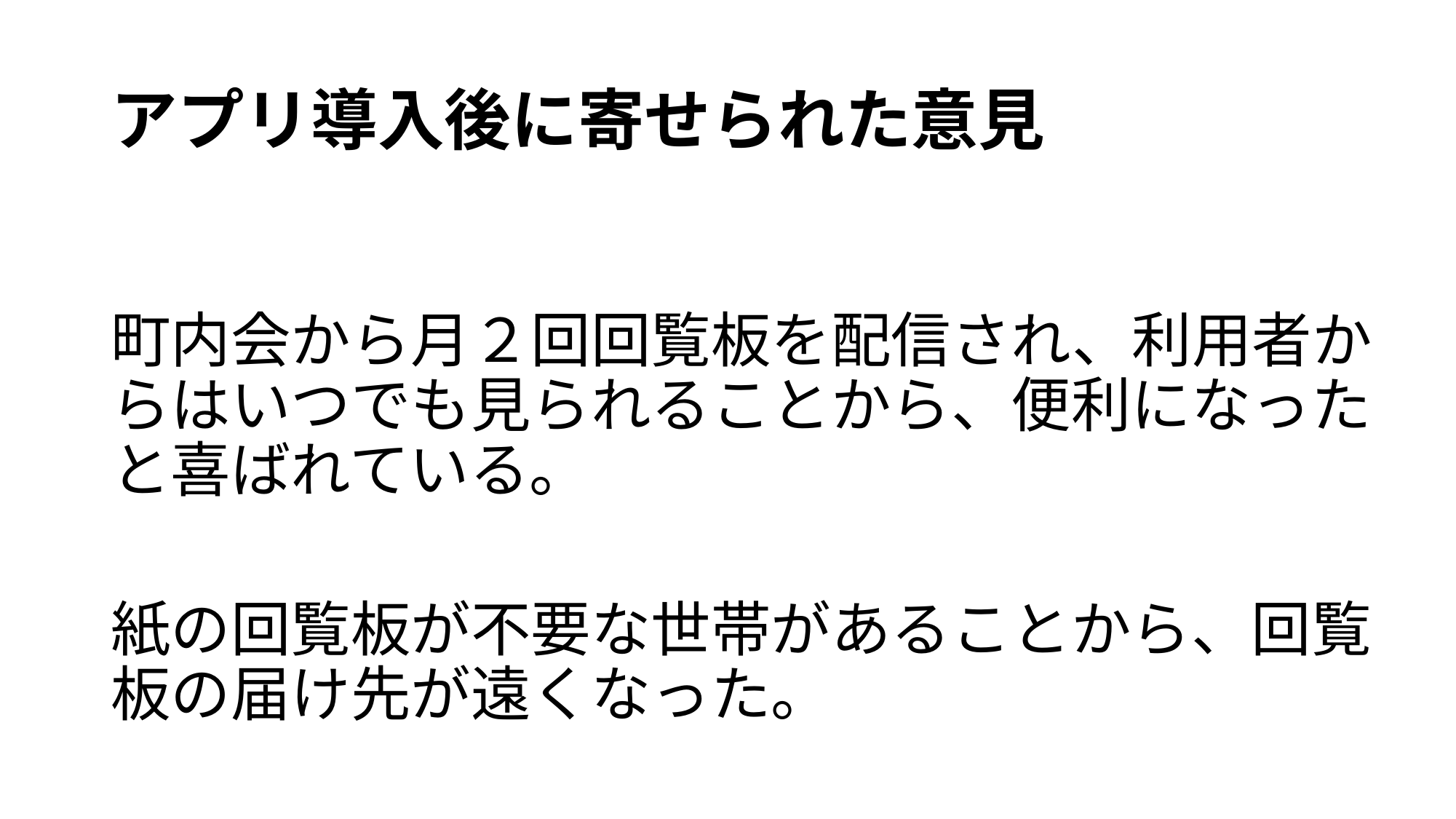

# アプリ導入後に寄せられた意見

町内会から月２回回覧板を配信され、利用者からはいつでも見られることから、便利になったと喜ばれている。

紙の回覧板が不要な世帯があることから、回覧板の届け先が遠くなった。